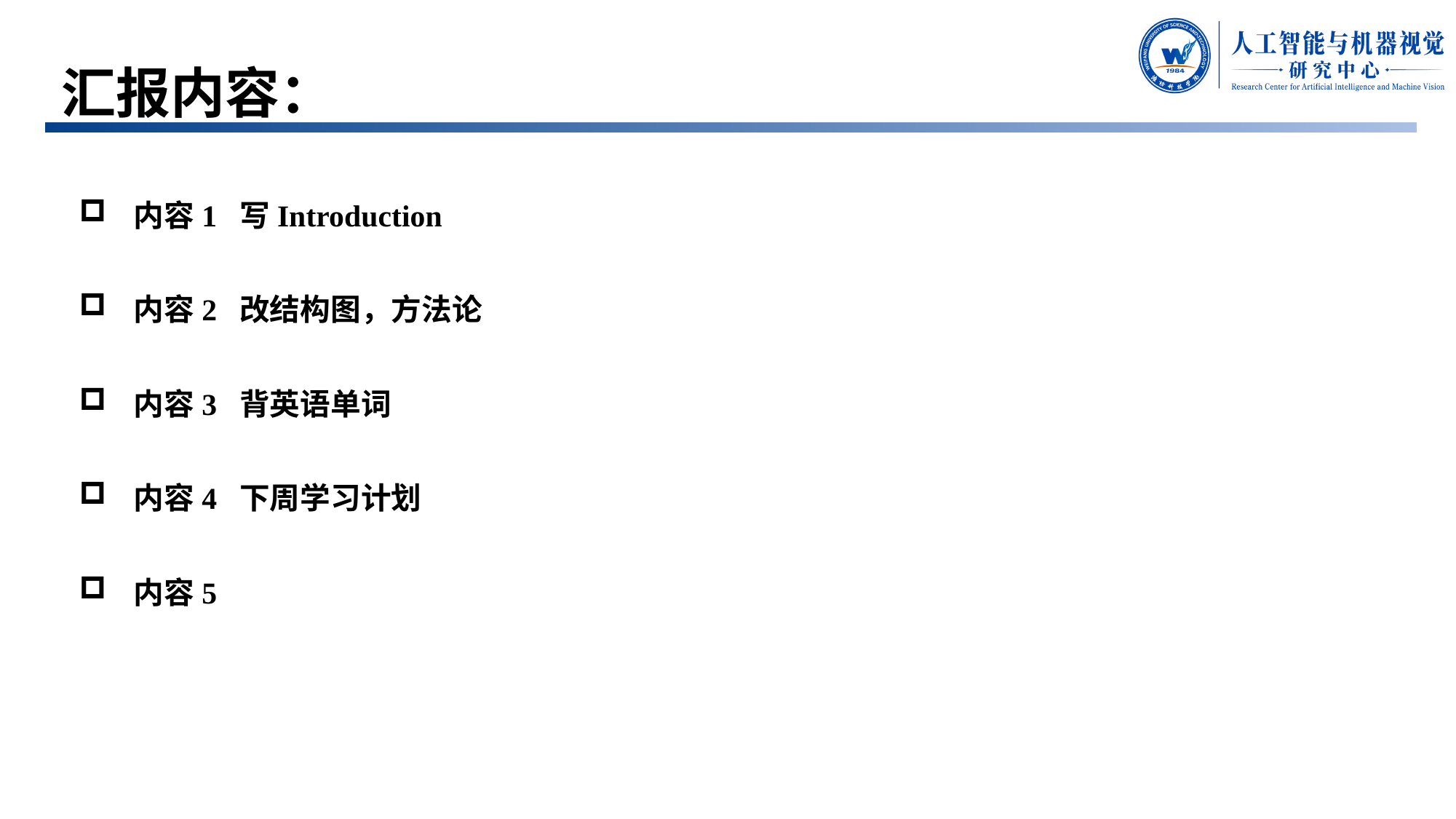

# 汇报内容：
内容1  写Introduction
内容2  改结构图，方法论
内容3  背英语单词
内容4  下周学习计划
内容5